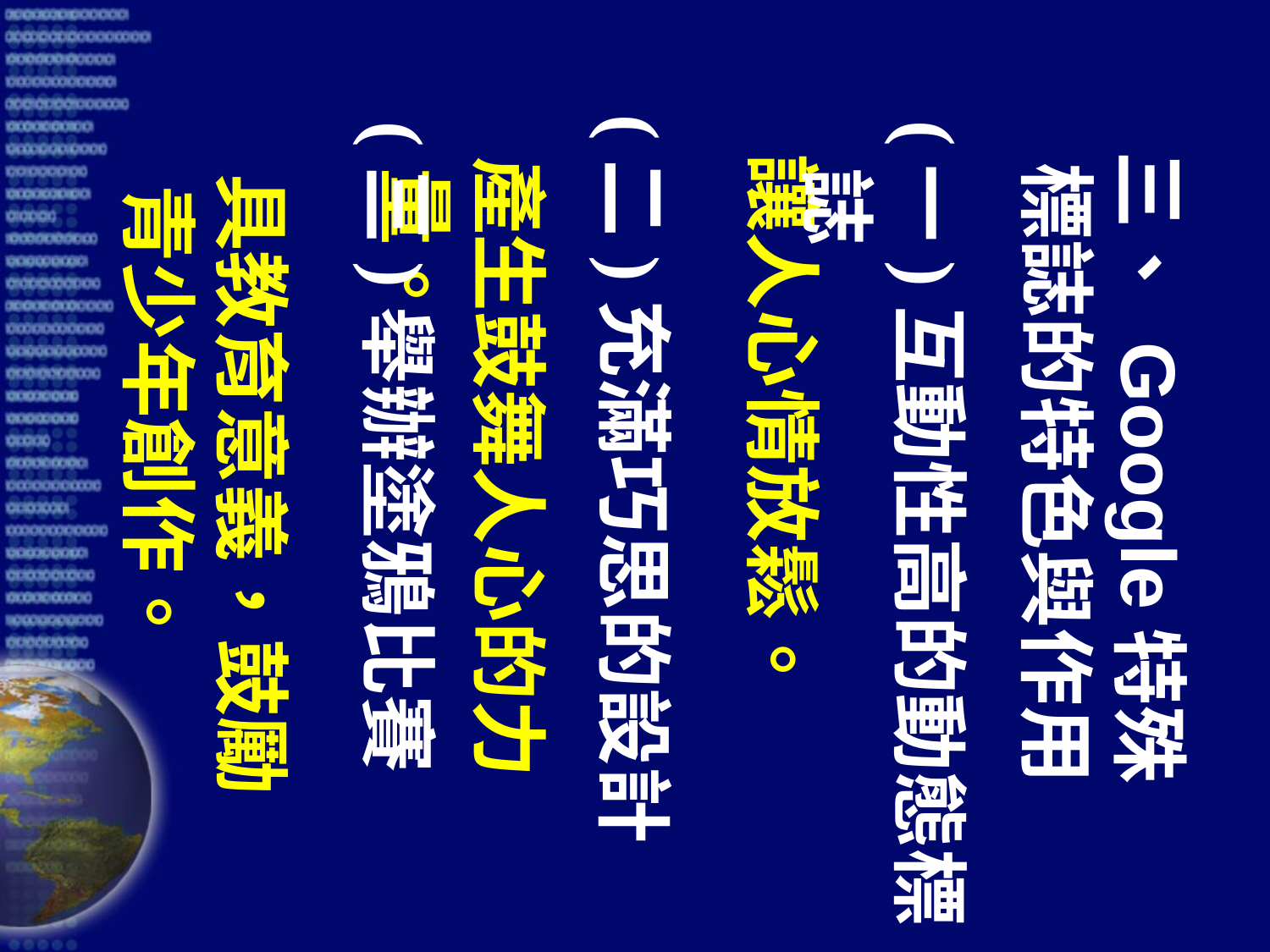

(二)充滿巧思的設計
 三、 Google特殊標誌的特色與作用
 讓人心情放鬆。
 產生鼓舞人心的力量。
(一)互動性高的動態標誌
(三)舉辦塗鴉比賽
 具教育意義，鼓勵青少年創作。